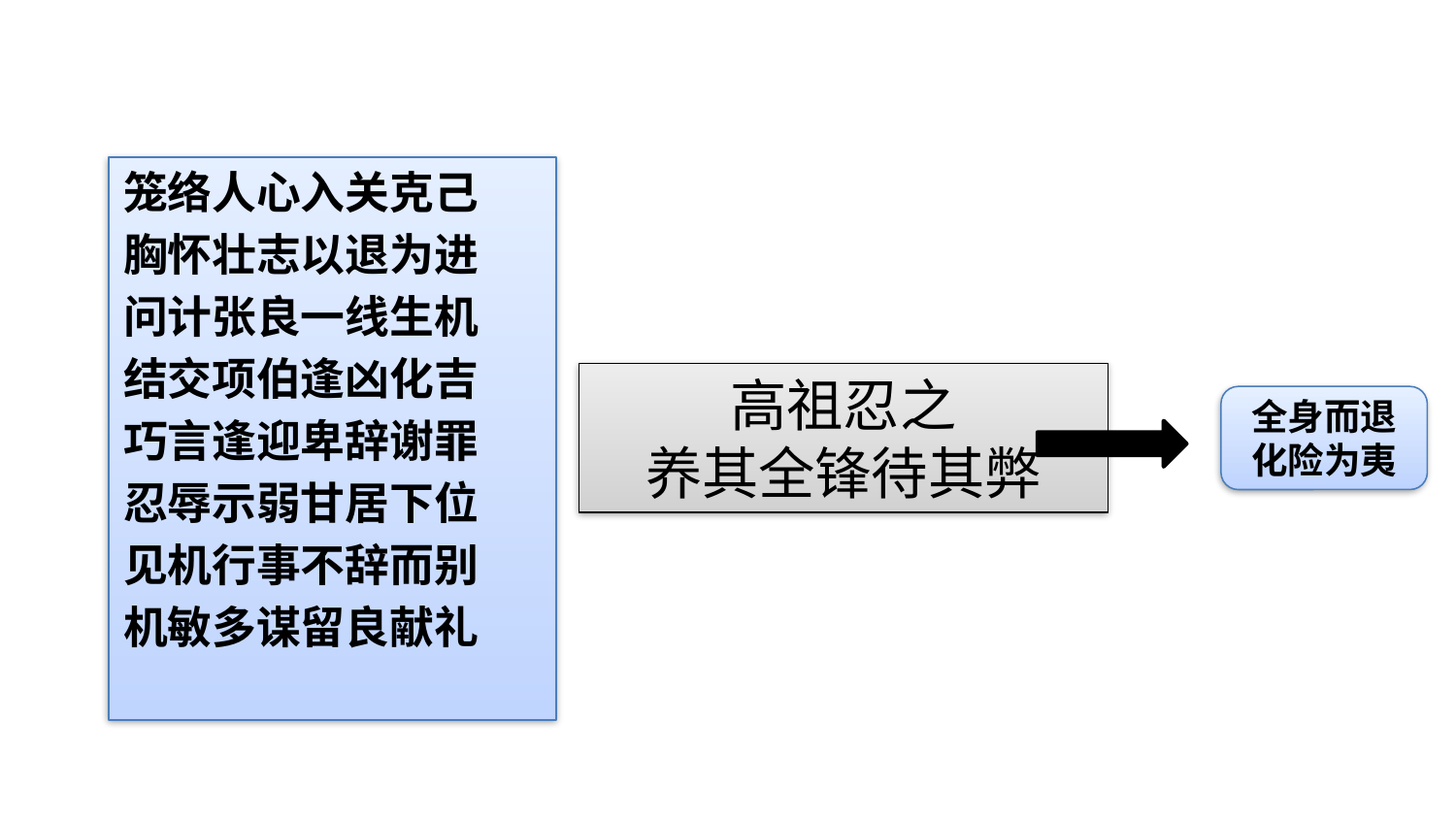

笼络人心入关克己
胸怀壮志以退为进
问计张良一线生机
结交项伯逢凶化吉
巧言逢迎卑辞谢罪
忍辱示弱甘居下位
见机行事不辞而别
机敏多谋留良献礼
# 高祖忍之 养其全锋待其弊
全身而退化险为夷